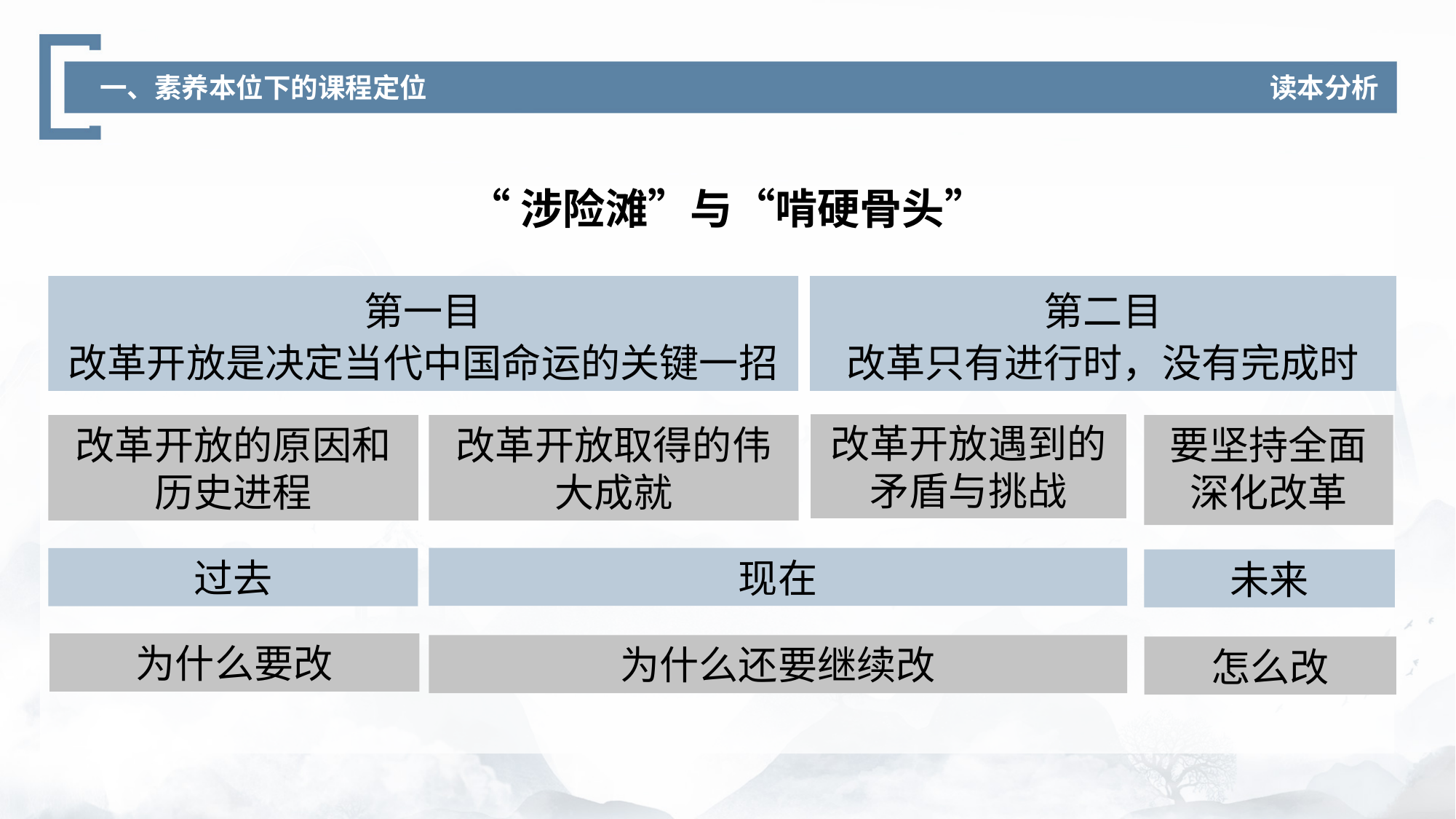

读本分析
一、素养本位下的课程定位
“涉险滩”与“啃硬骨头”
第一目
改革开放是决定当代中国命运的关键一招
第二目
改革只有进行时，没有完成时
改革开放遇到的
矛盾与挑战
改革开放的原因和历史进程
改革开放取得的伟大成就
要坚持全面深化改革
现在
过去
未来
为什么要改
为什么还要继续改
怎么改